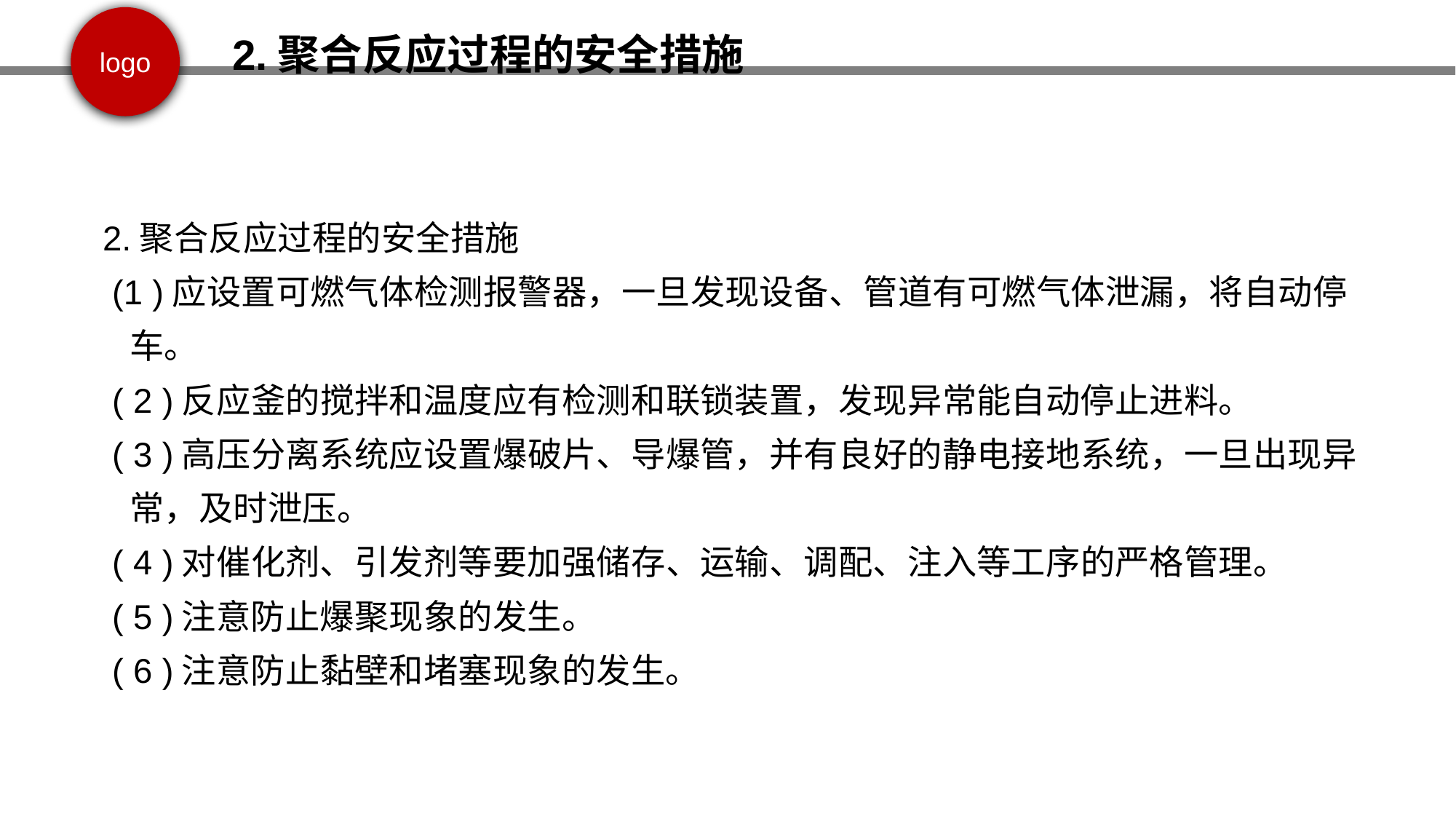

2.聚合反应过程的安全措施
2.聚合反应过程的安全措施
 (1 )应设置可燃气体检测报警器，一旦发现设备、管道有可燃气体泄漏，将自动停车。
 ( 2 )反应釜的搅拌和温度应有检测和联锁装置，发现异常能自动停止进料。
 ( 3 )高压分离系统应设置爆破片、导爆管，并有良好的静电接地系统，一旦出现异常，及时泄压。
 ( 4 )对催化剂、引发剂等要加强储存、运输、调配、注入等工序的严格管理。
 ( 5 )注意防止爆聚现象的发生。
 ( 6 )注意防止黏壁和堵塞现象的发生。